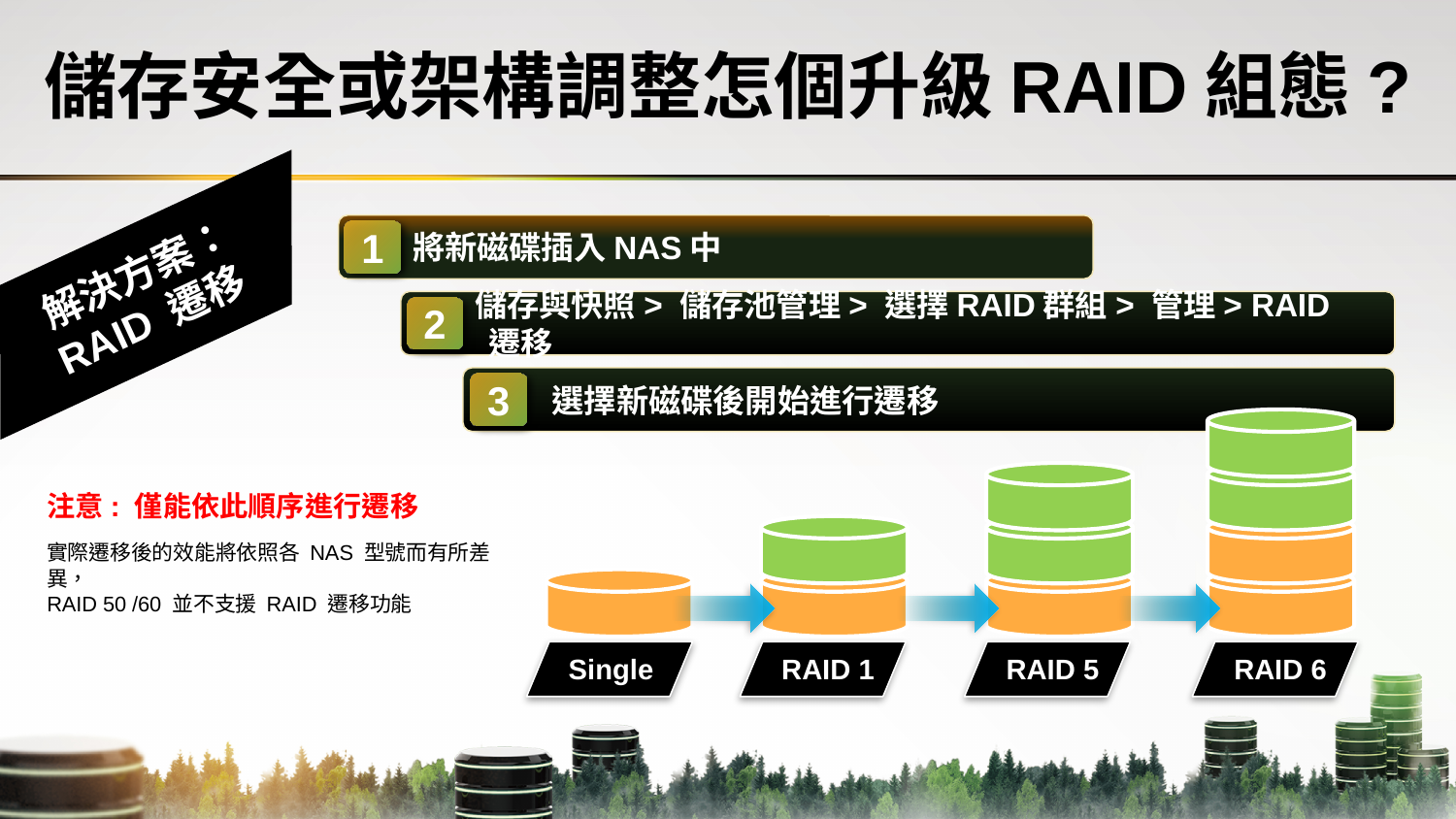

# 儲存安全或架構調整怎個升級RAID組態?
將新磁碟插入NAS中
1
解決方案：
RAID 遷移

儲存與快照> 儲存池管理> 選擇RAID群組> 管理> RAID 遷移
2
 選擇新磁碟後開始進行遷移
3

注意: 僅能依此順序進行遷移

實際遷移後的效能將依照各 NAS 型號而有所差異，
RAID 50 /60 並不支援 RAID 遷移功能

Single
RAID 1
RAID 5
RAID 6